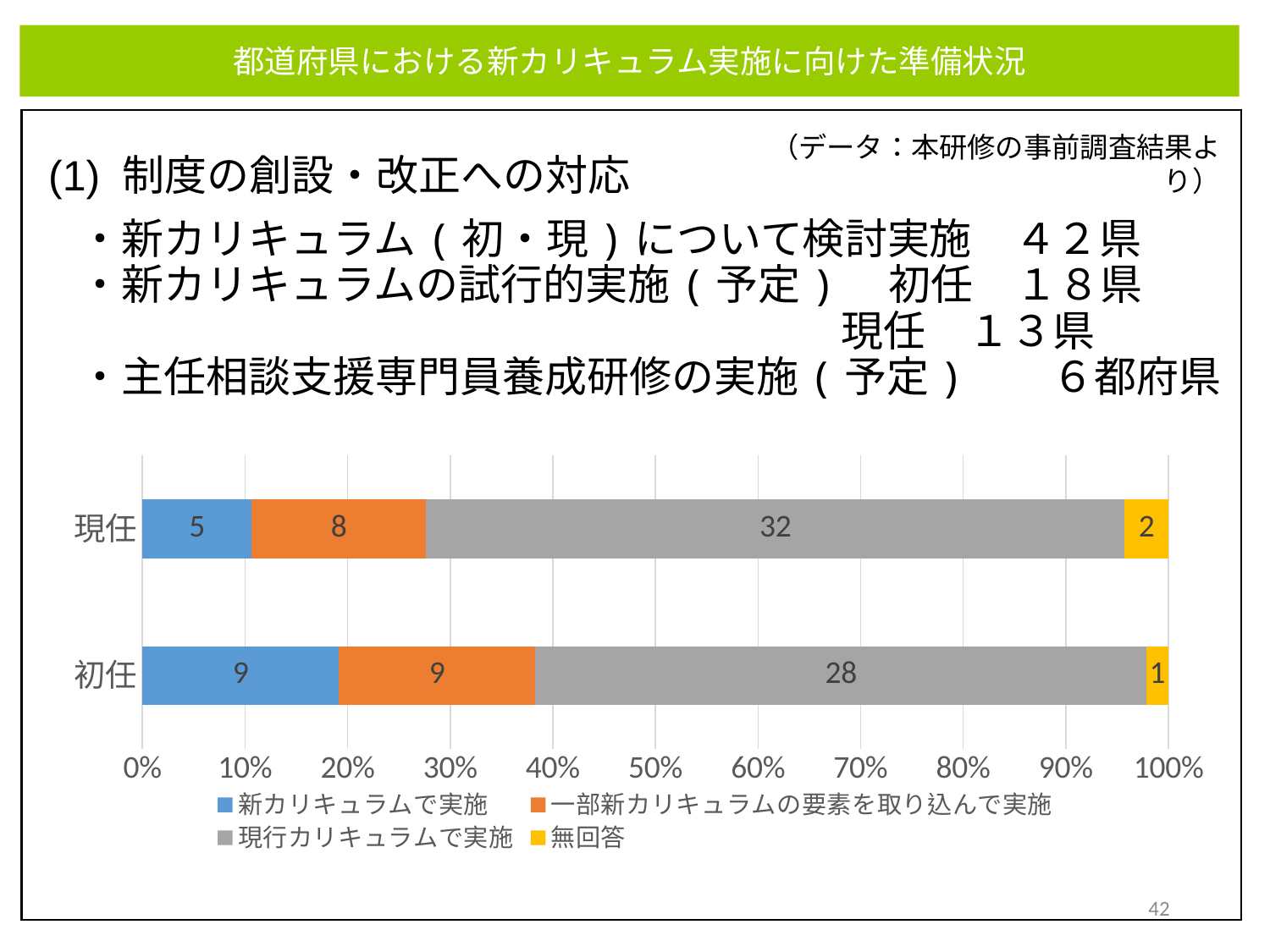

都道府県における新カリキュラム実施に向けた準備状況

 (1) 制度の創設・改正への対応

　・新カリキュラム(初・現)について検討実施　４２県
　・新カリキュラムの試行的実施(予定)　初任　１８県
　　　　　　　　　　　　　　　　　　　現任　１３県
　・主任相談支援専門員養成研修の実施(予定) 　 ６都府県
（データ：本研修の事前調査結果より）

### Chart

| Category | 新カリキュラムで実施 | 一部新カリキュラムの要素を取り込んで実施 | 現行カリキュラムで実施 | 無回答 |
|---|---|---|---|---|
| 初任 | 9.0 | 9.0 | 28.0 | 1.0 |
| 現任 | 5.0 | 8.0 | 32.0 | 2.0 |
42